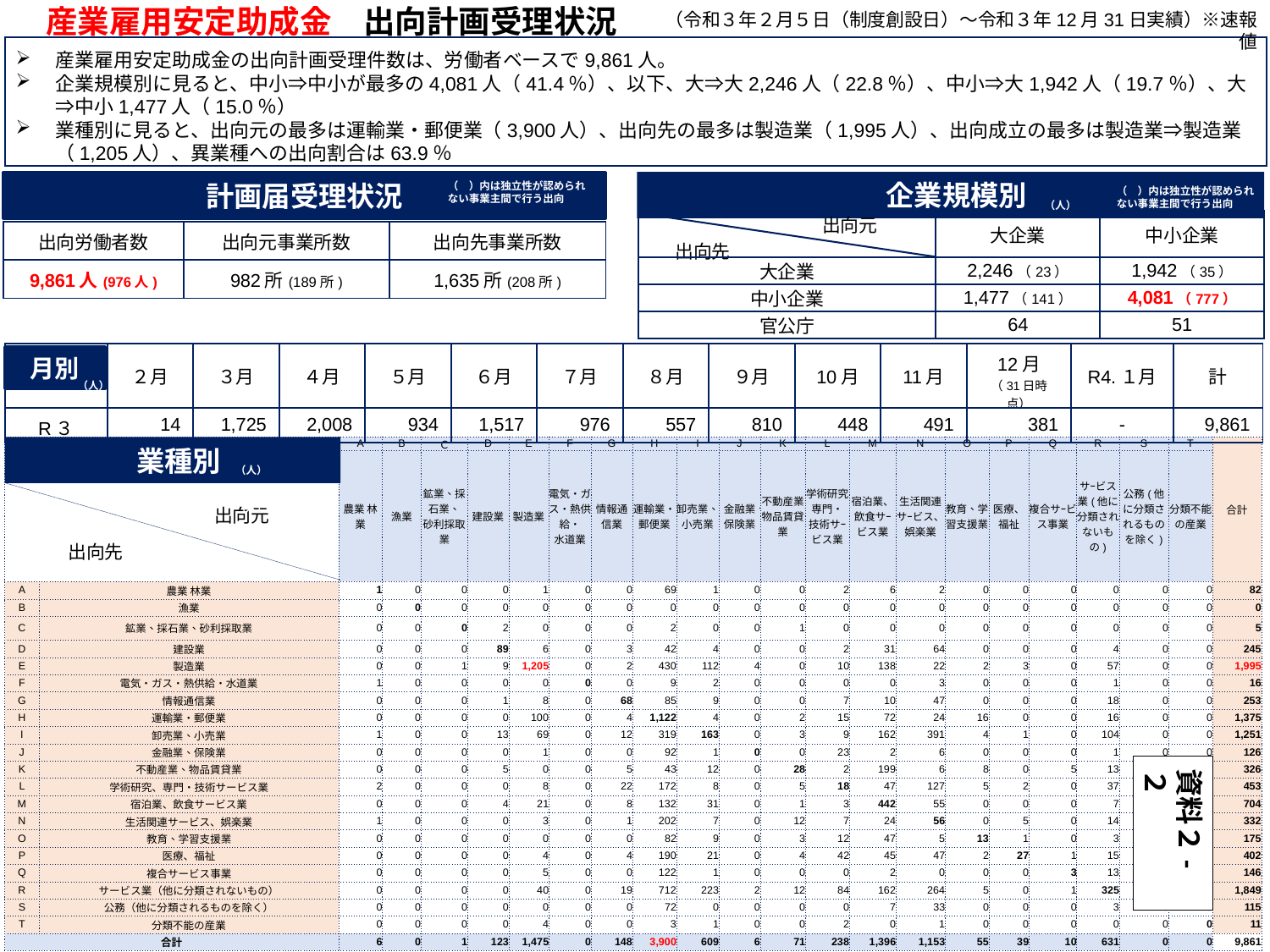

産業雇用安定助成金　出向計画受理状況

（令和３年２月５日（制度創設日）～令和３年12月31日実績）※速報値

産業雇用安定助成金の出向計画受理件数は、労働者ベースで9,861人。
企業規模別に見ると、中小⇒中小が最多の4,081人（41.4％）、以下、大⇒大2,246人（22.8％）、中小⇒大1,942人（19.7％）、大⇒中小1,477人（15.0％）
業種別に見ると、出向元の最多は運輸業・郵便業（3,900人）、出向先の最多は製造業（1,995人）、出向成立の最多は製造業⇒製造業（1,205人）、異業種への出向割合は63.9％
企業規模別
計画届受理状況
（　）内は独立性が認められない事業主間で行う出向
（　）内は独立性が認められない事業主間で行う出向
（人）
| 出向元 　　出向先 | 大企業 | 中小企業 |
| --- | --- | --- |
| 大企業 | 2,246（23） | 1,942（35） |
| 中小企業 | 1,477（141） | 4,081（777） |
| 官公庁 | 64 | 51 |
| 出向労働者数 | 出向元事業所数 | 出向先事業所数 |
| --- | --- | --- |
| 9,861人(976人) | 982所(189所) | 1,635所(208所) |
月別
|  | ２月 | ３月 | ４月 | ５月 | ６月 | ７月 | ８月 | ９月 | 10月 | 11月 | 12月 （31日時点） | R4.１月 | 計 |
| --- | --- | --- | --- | --- | --- | --- | --- | --- | --- | --- | --- | --- | --- |
| R３ | 14 | 1,725 | 2,008 | 934 | 1,517 | 976 | 557 | 810 | 448 | 491 | 381 | - | 9,861 |
（人）
業種別
|  |  | A | B | Ｃ | D | E | F | G | H | I | J | K | L | M | N | O | P | Q | R | S | T | 合計 |
| --- | --- | --- | --- | --- | --- | --- | --- | --- | --- | --- | --- | --- | --- | --- | --- | --- | --- | --- | --- | --- | --- | --- |
|  |  | 農業 林業 | 漁業 | 鉱業、採石業、 砂利採取業 | 建設業 | 製造業 | 電気・ガス・熱供給・ 水道業 | 情報通信業 | 運輸業・郵便業 | 卸売業、小売業 | 金融業、保険業 | 不動産業、物品賃貸業 | 学術研究、専門・ 技術サｰビス業 | 宿泊業、飲食サｰビス業 | 生活関連サｰビス、娯楽業 | 教育、学習支援業 | 医療、福祉 | 複合サｰビス事業 | サｰビス業(他に分類されないもの) | 公務(他に分類されるものを除く) | 分類不能の産業 |  |
| A | 農業 林業 | 1 | 0 | 0 | 0 | 1 | 0 | 0 | 69 | 1 | 0 | 0 | 2 | 6 | 2 | 0 | 0 | 0 | 0 | 0 | 0 | 82 |
| B | 漁業 | 0 | 0 | 0 | 0 | 0 | 0 | 0 | 0 | 0 | 0 | 0 | 0 | 0 | 0 | 0 | 0 | 0 | 0 | 0 | 0 | 0 |
| C | 鉱業、採石業、砂利採取業 | 0 | 0 | 0 | 2 | 0 | 0 | 0 | 2 | 0 | 0 | 1 | 0 | 0 | 0 | 0 | 0 | 0 | 0 | 0 | 0 | 5 |
| D | 建設業 | 0 | 0 | 0 | 89 | 6 | 0 | 3 | 42 | 4 | 0 | 0 | 2 | 31 | 64 | 0 | 0 | 0 | 4 | 0 | 0 | 245 |
| E | 製造業 | 0 | 0 | 1 | 9 | 1,205 | 0 | 2 | 430 | 112 | 4 | 0 | 10 | 138 | 22 | 2 | 3 | 0 | 57 | 0 | 0 | 1,995 |
| F | 電気・ガス・熱供給・水道業 | 1 | 0 | 0 | 0 | 0 | 0 | 0 | 9 | 2 | 0 | 0 | 0 | 0 | 3 | 0 | 0 | 0 | 1 | 0 | 0 | 16 |
| G | 情報通信業 | 0 | 0 | 0 | 1 | 8 | 0 | 68 | 85 | 9 | 0 | 0 | 7 | 10 | 47 | 0 | 0 | 0 | 18 | 0 | 0 | 253 |
| H | 運輸業・郵便業 | 0 | 0 | 0 | 0 | 100 | 0 | 4 | 1,122 | 4 | 0 | 2 | 15 | 72 | 24 | 16 | 0 | 0 | 16 | 0 | 0 | 1,375 |
| I | 卸売業、小売業 | 1 | 0 | 0 | 13 | 69 | 0 | 12 | 319 | 163 | 0 | 3 | 9 | 162 | 391 | 4 | 1 | 0 | 104 | 0 | 0 | 1,251 |
| J | 金融業、保険業 | 0 | 0 | 0 | 0 | 1 | 0 | 0 | 92 | 1 | 0 | 0 | 23 | 2 | 6 | 0 | 0 | 0 | 1 | 0 | 0 | 126 |
| K | 不動産業、物品賃貸業 | 0 | 0 | 0 | 5 | 0 | 0 | 5 | 43 | 12 | 0 | 28 | 2 | 199 | 6 | 8 | 0 | 5 | 13 | 0 | 0 | 326 |
| L | 学術研究、専門・技術サービス業 | 2 | 0 | 0 | 0 | 8 | 0 | 22 | 172 | 8 | 0 | 5 | 18 | 47 | 127 | 5 | 2 | 0 | 37 | 0 | 0 | 453 |
| M | 宿泊業、飲食サービス業 | 0 | 0 | 0 | 4 | 21 | 0 | 8 | 132 | 31 | 0 | 1 | 3 | 442 | 55 | 0 | 0 | 0 | 7 | 0 | 0 | 704 |
| N | 生活関連サービス、娯楽業 | 1 | 0 | 0 | 0 | 3 | 0 | 1 | 202 | 7 | 0 | 12 | 7 | 24 | 56 | 0 | 5 | 0 | 14 | 0 | 0 | 332 |
| O | 教育、学習支援業 | 0 | 0 | 0 | 0 | 0 | 0 | 0 | 82 | 9 | 0 | 3 | 12 | 47 | 5 | 13 | 1 | 0 | 3 | 0 | 0 | 175 |
| P | 医療、福祉 | 0 | 0 | 0 | 0 | 4 | 0 | 4 | 190 | 21 | 0 | 4 | 42 | 45 | 47 | 2 | 27 | 1 | 15 | 0 | 0 | 402 |
| Q | 複合サービス事業 | 0 | 0 | 0 | 0 | 5 | 0 | 0 | 122 | 1 | 0 | 0 | 0 | 2 | 0 | 0 | 0 | 3 | 13 | 0 | 0 | 146 |
| R | サービス業（他に分類されないもの） | 0 | 0 | 0 | 0 | 40 | 0 | 19 | 712 | 223 | 2 | 12 | 84 | 162 | 264 | 5 | 0 | 1 | 325 | 0 | 0 | 1,849 |
| S | 公務（他に分類されるものを除く） | 0 | 0 | 0 | 0 | 0 | 0 | 0 | 72 | 0 | 0 | 0 | 0 | 7 | 33 | 0 | 0 | 0 | 3 | 0 | 0 | 115 |
| T | 分類不能の産業 | 0 | 0 | 0 | 0 | 4 | 0 | 0 | 3 | 1 | 0 | 0 | 2 | 0 | 1 | 0 | 0 | 0 | 0 | 0 | 0 | 11 |
| 合計 |  | 6 | 0 | 1 | 123 | 1,475 | 0 | 148 | 3,900 | 609 | 6 | 71 | 238 | 1,396 | 1,153 | 55 | 39 | 10 | 631 | 0 | 0 | 9,861 |
（人）
（人）
出向元
出向先

資料２-２